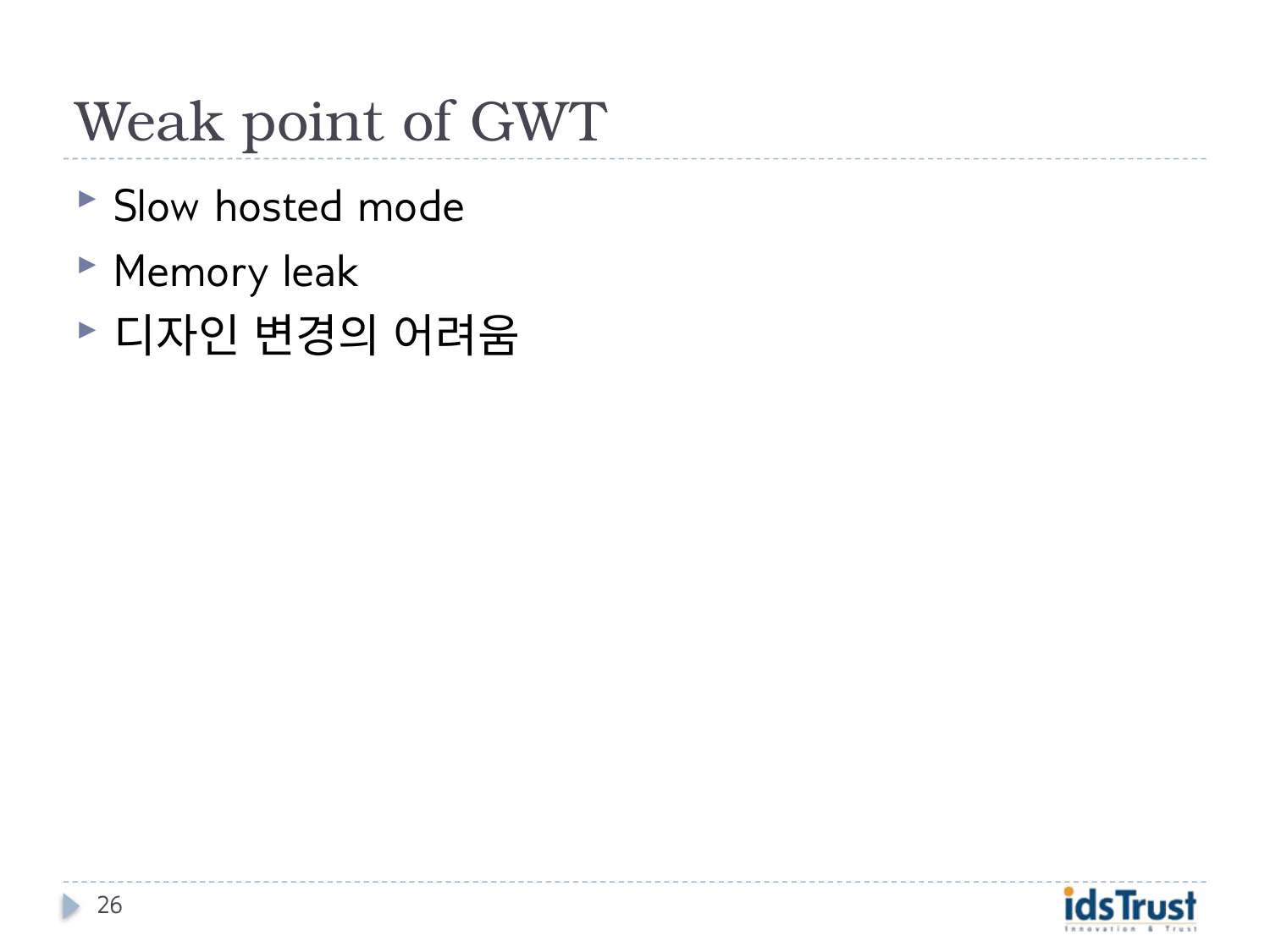

# Weak point of GWT
Slow hosted mode
Memory leak
디자인 변경의 어려움

26